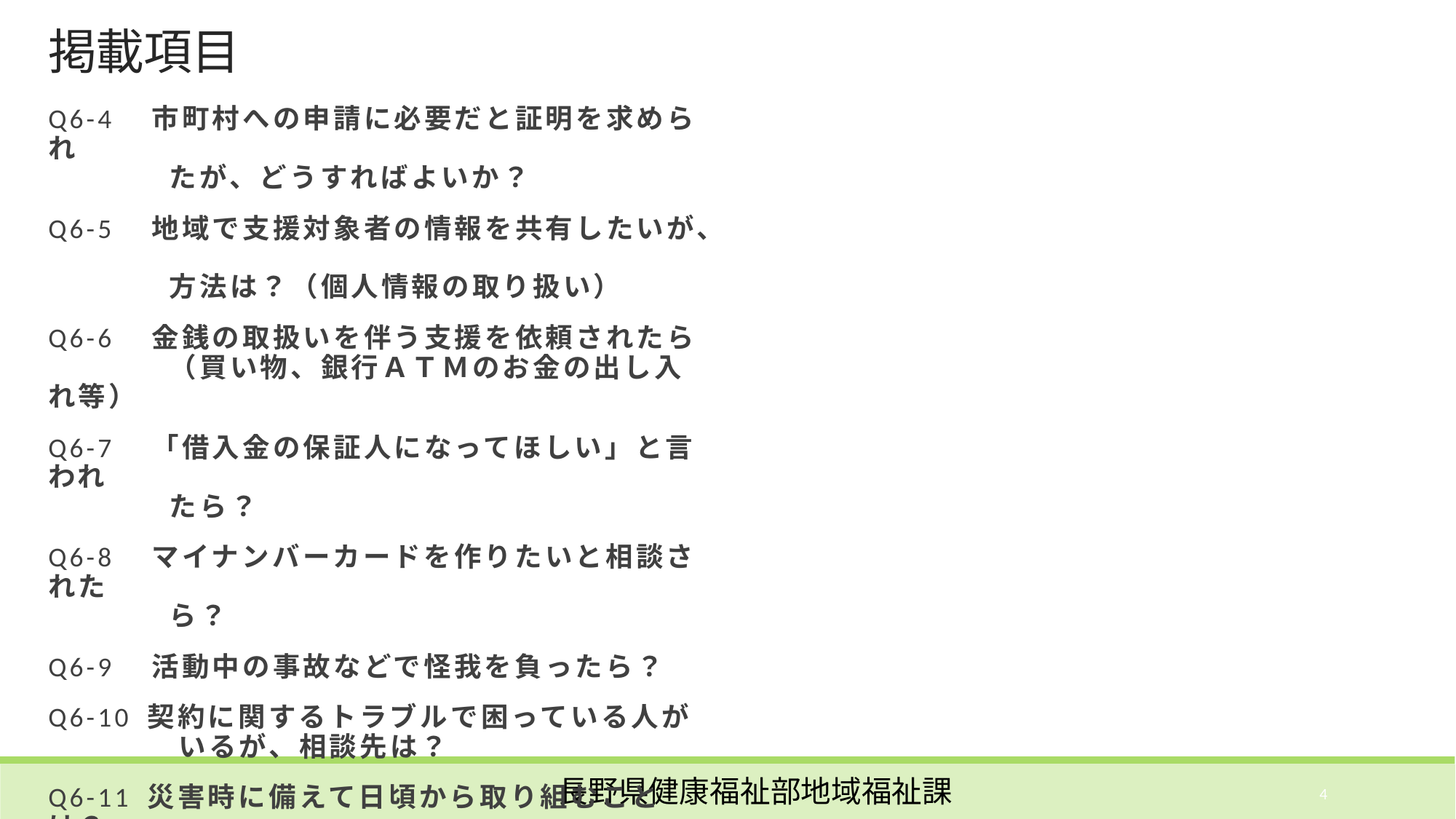

掲載項目

Q6-4　市町村への申請に必要だと証明を求められ
　　　　たが、どうすればよいか？
Q6-5　地域で支援対象者の情報を共有したいが、
　　　　方法は？（個人情報の取り扱い）
Q6-6　金銭の取扱いを伴う支援を依頼されたら
　　　　（買い物、銀行ＡＴＭのお金の出し入れ等）
Q6-7　「借入金の保証人になってほしい」と言われ
　　　　たら？
Q6-8　マイナンバーカードを作りたいと相談された　
　　　　ら？
Q6-9　活動中の事故などで怪我を負ったら？
Q6-10 契約に関するトラブルで困っている人が
　　　　 いるが、相談先は？
Q6-11 災害時に備えて日頃から取り組むことは？
Q6-12 災害に備えるために特に重要なことは？

長野県健康福祉部地域福祉課
4